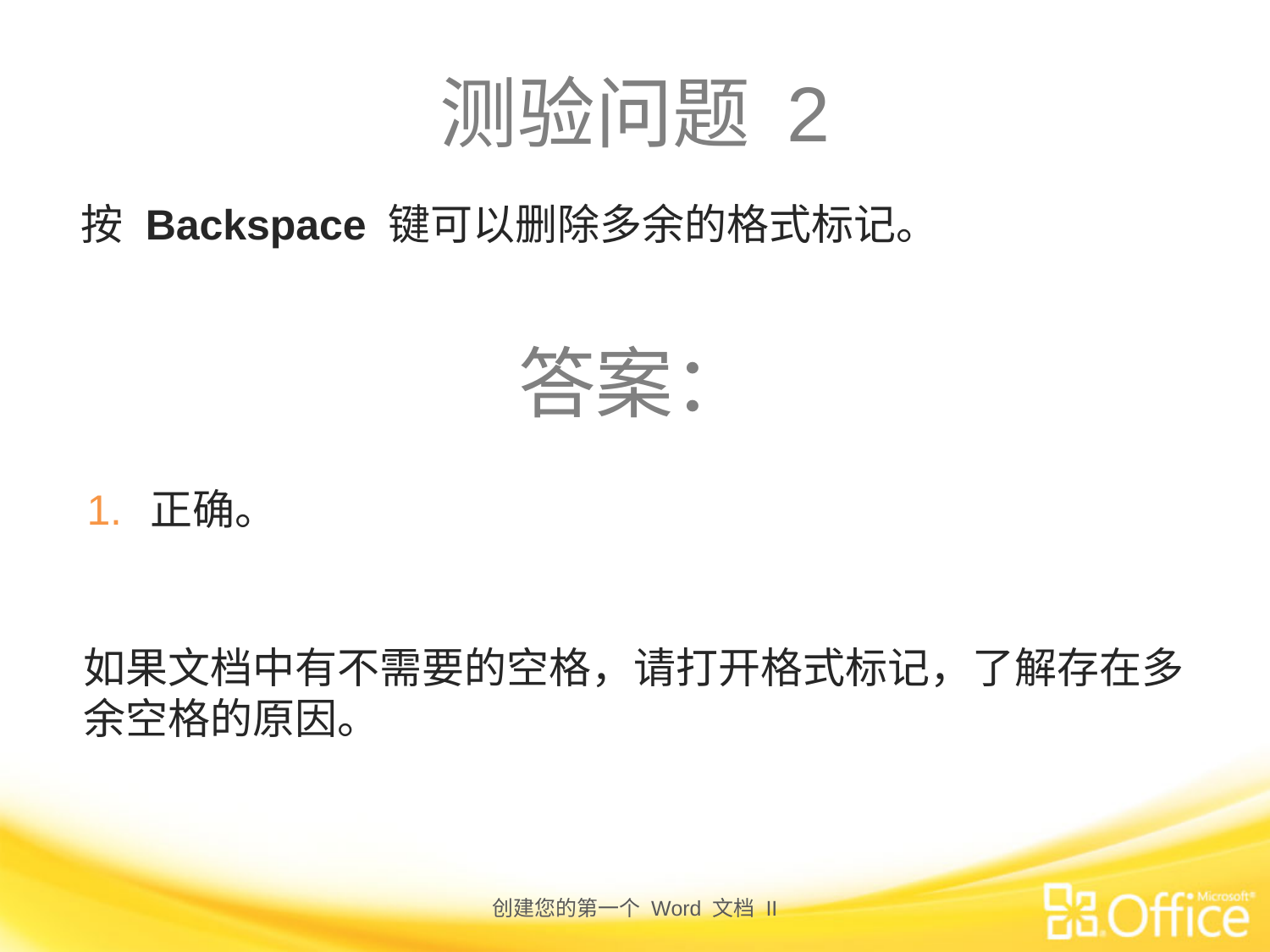

# 测验问题 2
按 Backspace 键可以删除多余的格式标记。
答案：
正确。
如果文档中有不需要的空格，请打开格式标记，了解存在多余空格的原因。
创建您的第一个 Word 文档 II